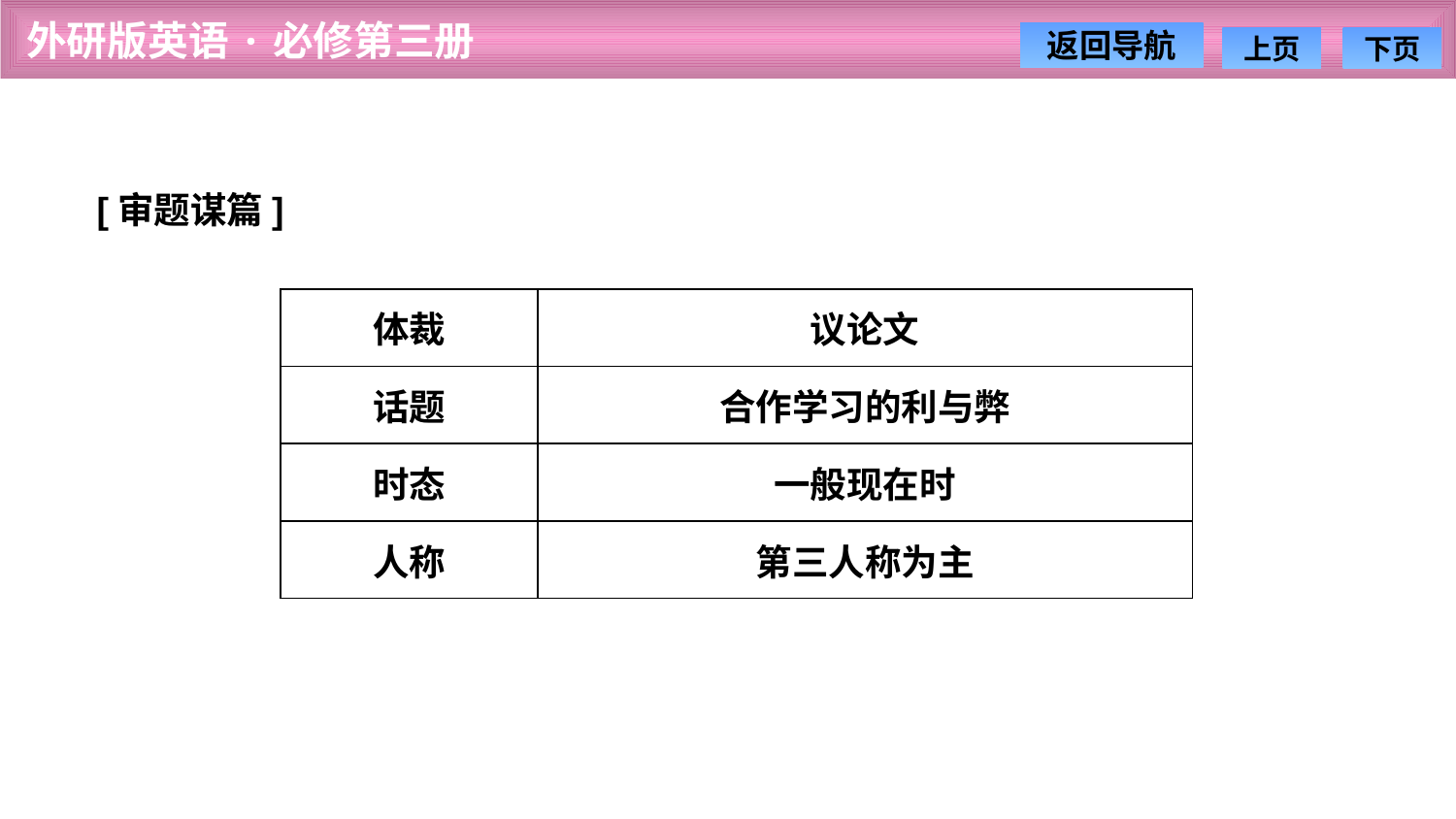

[审题谋篇]
| 体裁 | 议论文 |
| --- | --- |
| 话题 | 合作学习的利与弊 |
| 时态 | 一般现在时 |
| 人称 | 第三人称为主 |